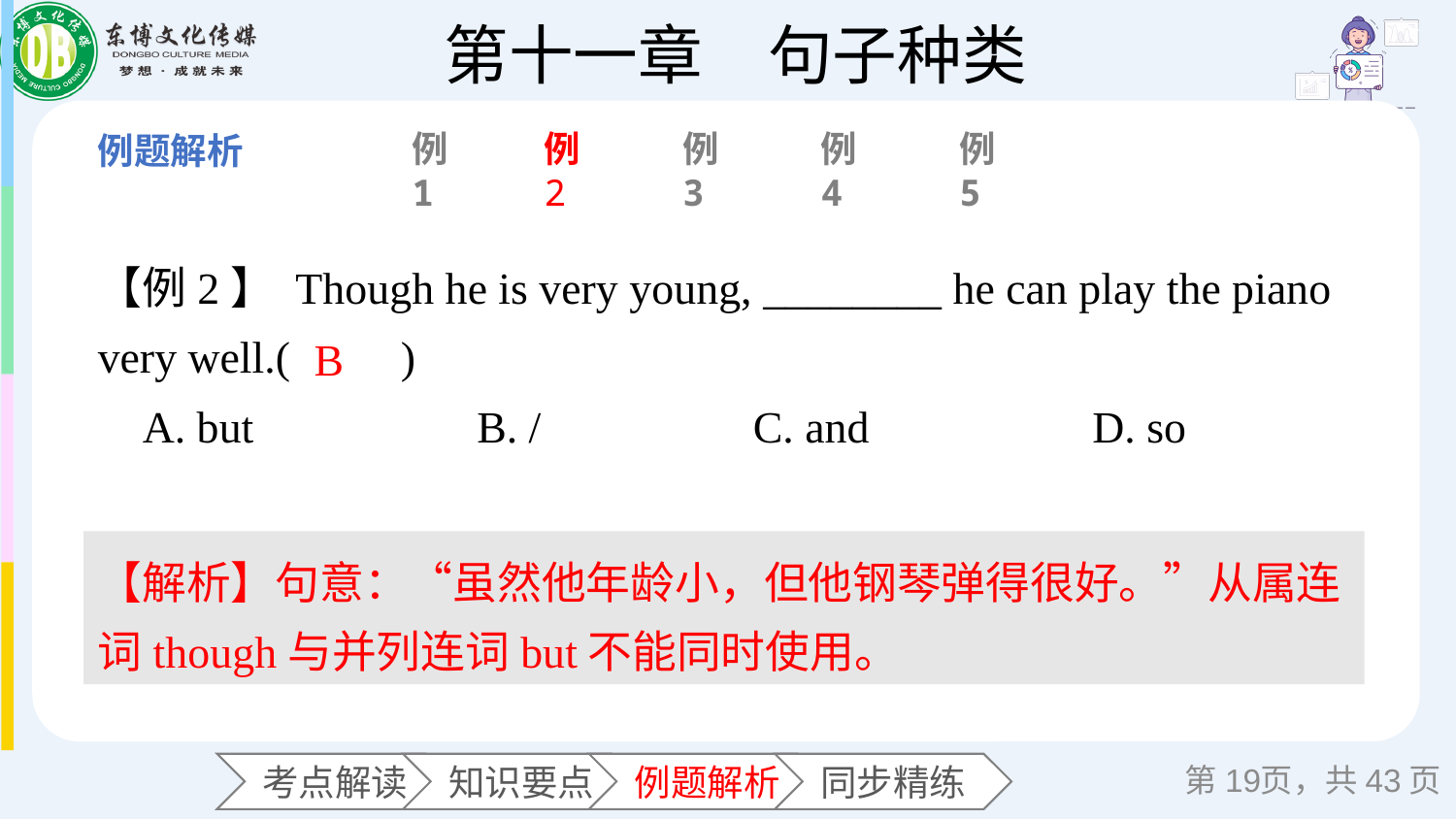

例1
例2
例3
例4
例5
【例2】 Though he is very young, ________ he can play the piano very well.(　　)
    A. but                    B. /                   C. and                    D. so
B
【解析】句意：“虽然他年龄小，但他钢琴弹得很好。”从属连词though与并列连词but不能同时使用。
第19页，共43页